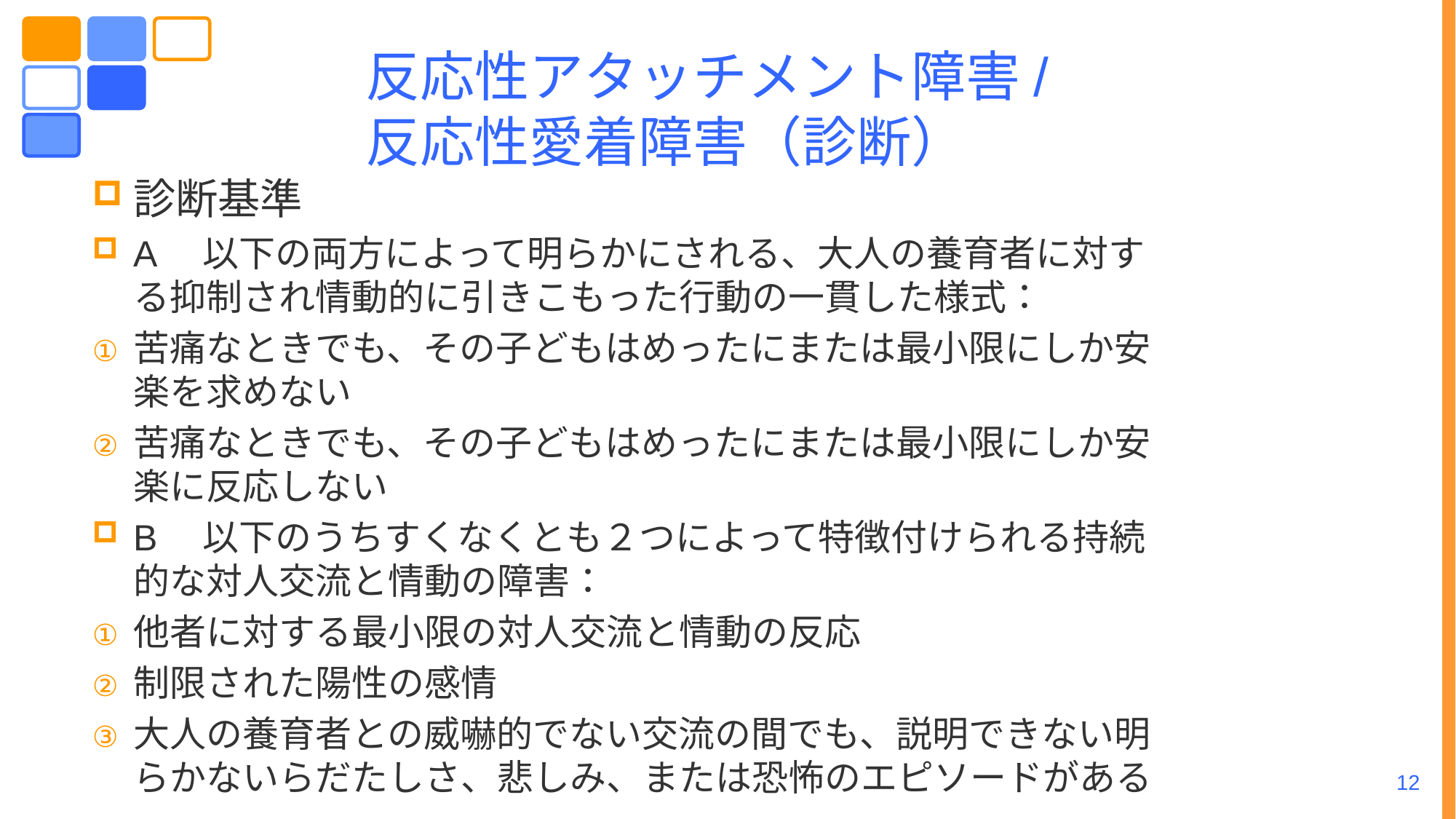

# 反応性アタッチメント障害/ 反応性愛着障害（診断）
診断基準
A　以下の両方によって明らかにされる、大人の養育者に対する抑制され情動的に引きこもった行動の一貫した様式：
苦痛なときでも、その子どもはめったにまたは最小限にしか安楽を求めない
苦痛なときでも、その子どもはめったにまたは最小限にしか安楽に反応しない
B　以下のうちすくなくとも２つによって特徴付けられる持続的な対人交流と情動の障害：
他者に対する最小限の対人交流と情動の反応
制限された陽性の感情
大人の養育者との威嚇的でない交流の間でも、説明できない明らかないらだたしさ、悲しみ、または恐怖のエピソードがある

12